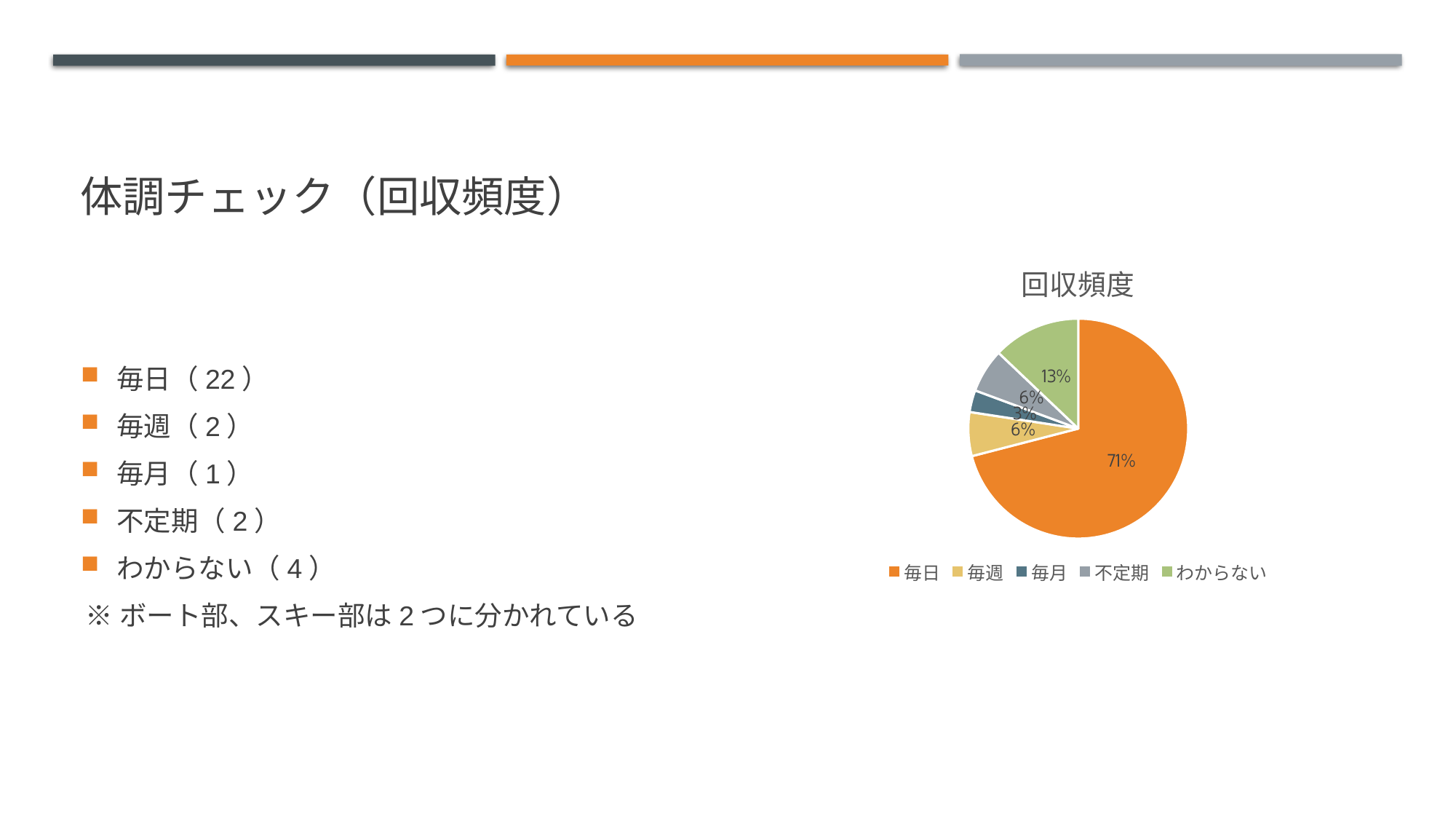

# 体調チェック（回収頻度）

### Chart:

| Category | 回収頻度 |
|---|---|
| 毎日 | 22.0 |
| 毎週 | 2.0 |
| 毎月 | 1.0 |
| 不定期 | 2.0 |
| わからない | 4.0 |
毎日（22）
毎週（2）
毎月（1）
不定期（2）
わからない（4）
※ボート部、スキー部は2つに分かれている